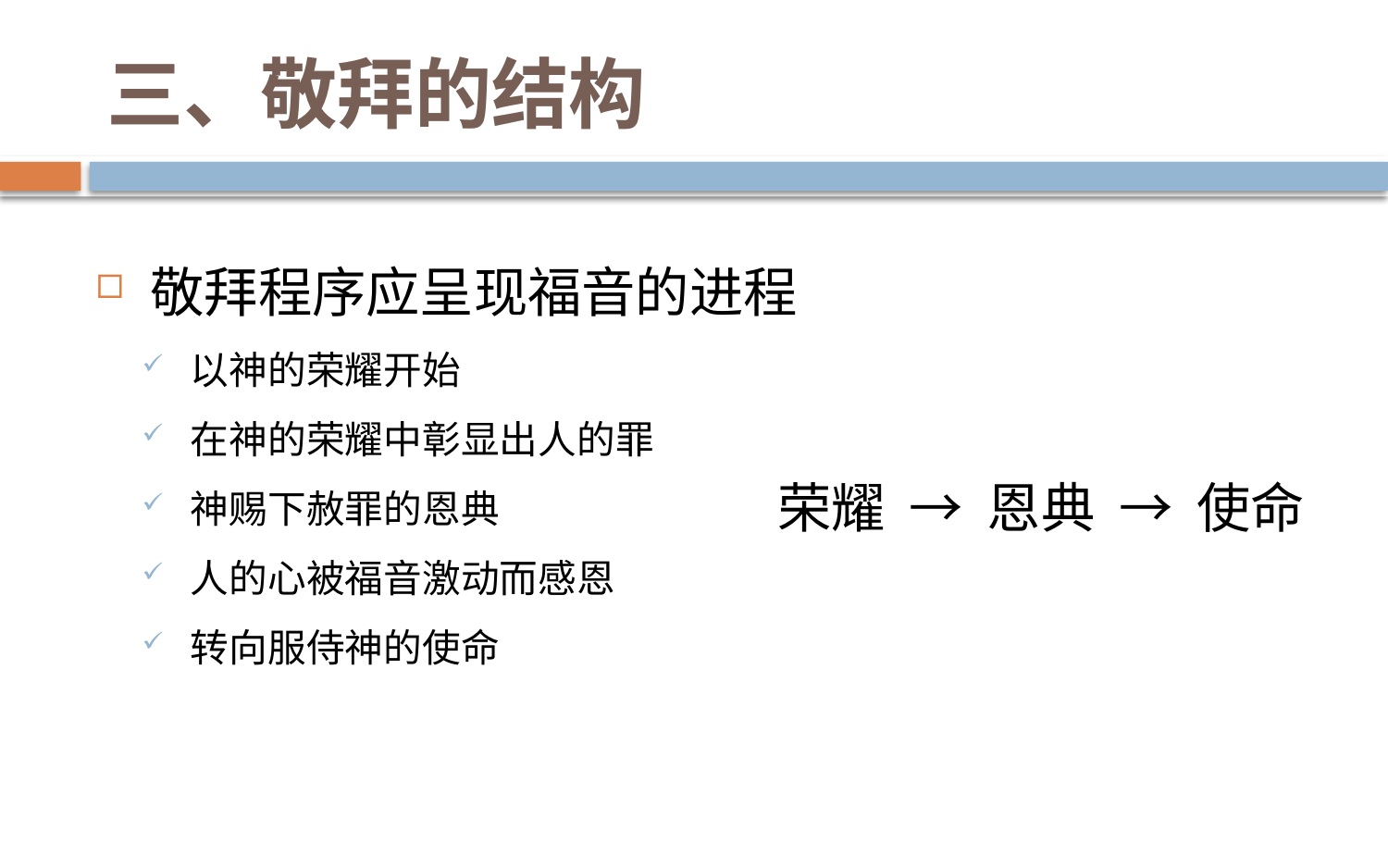

# 三、敬拜的结构
敬拜程序应呈现福音的进程
以神的荣耀开始
在神的荣耀中彰显出人的罪
神赐下赦罪的恩典
人的心被福音激动而感恩
转向服侍神的使命
 荣耀  →  恩典  →  使命